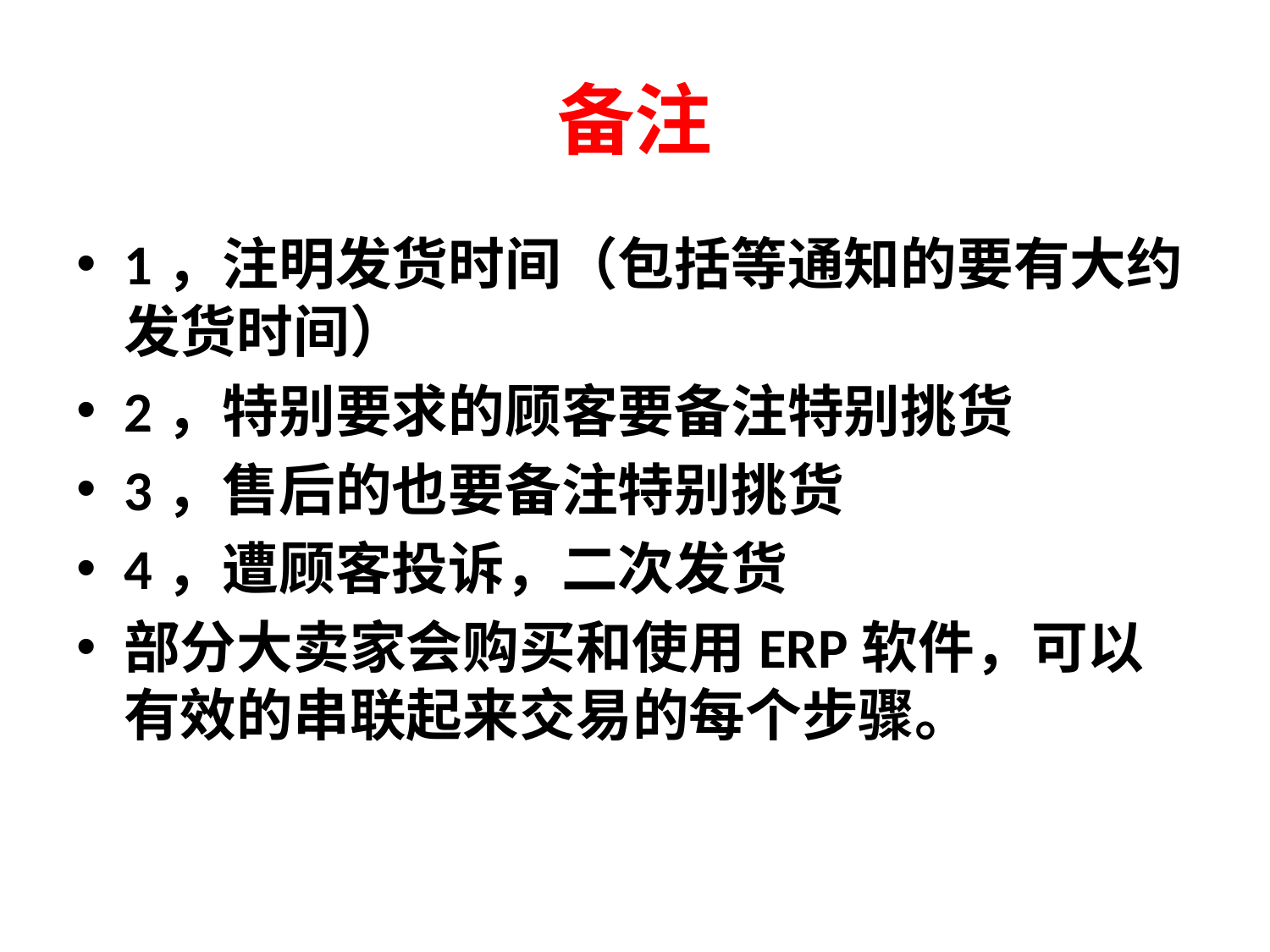

# 备注
1，注明发货时间（包括等通知的要有大约发货时间）
2，特别要求的顾客要备注特别挑货
3，售后的也要备注特别挑货
4，遭顾客投诉，二次发货
部分大卖家会购买和使用ERP软件，可以有效的串联起来交易的每个步骤。